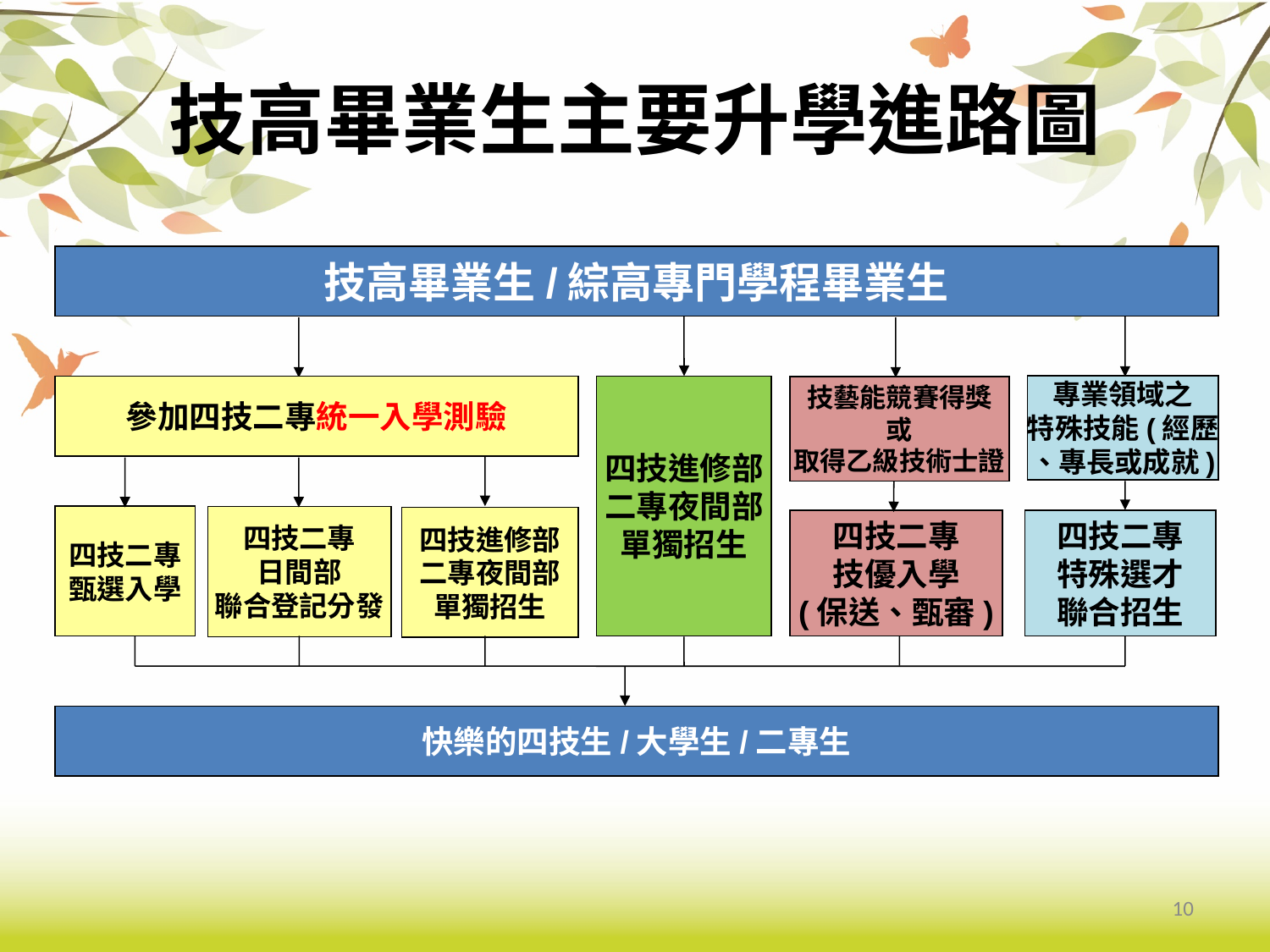

# 技高畢業生主要升學進路圖
技高畢業生/綜高專門學程畢業生

專業領域之
特殊技能(經歷
、專長或成就)
四技進修部
二專夜間部
單獨招生
參加四技二專統一入學測驗
技藝能競賽得獎
或
取得乙級技術士證

四技二專
甄選入學
四技二專
日間部
聯合登記分發
四技進修部
二專夜間部
單獨招生
四技二專
技優入學
(保送、甄審)
四技二專
特殊選才
聯合招生

快樂的四技生/大學生/二專生
10